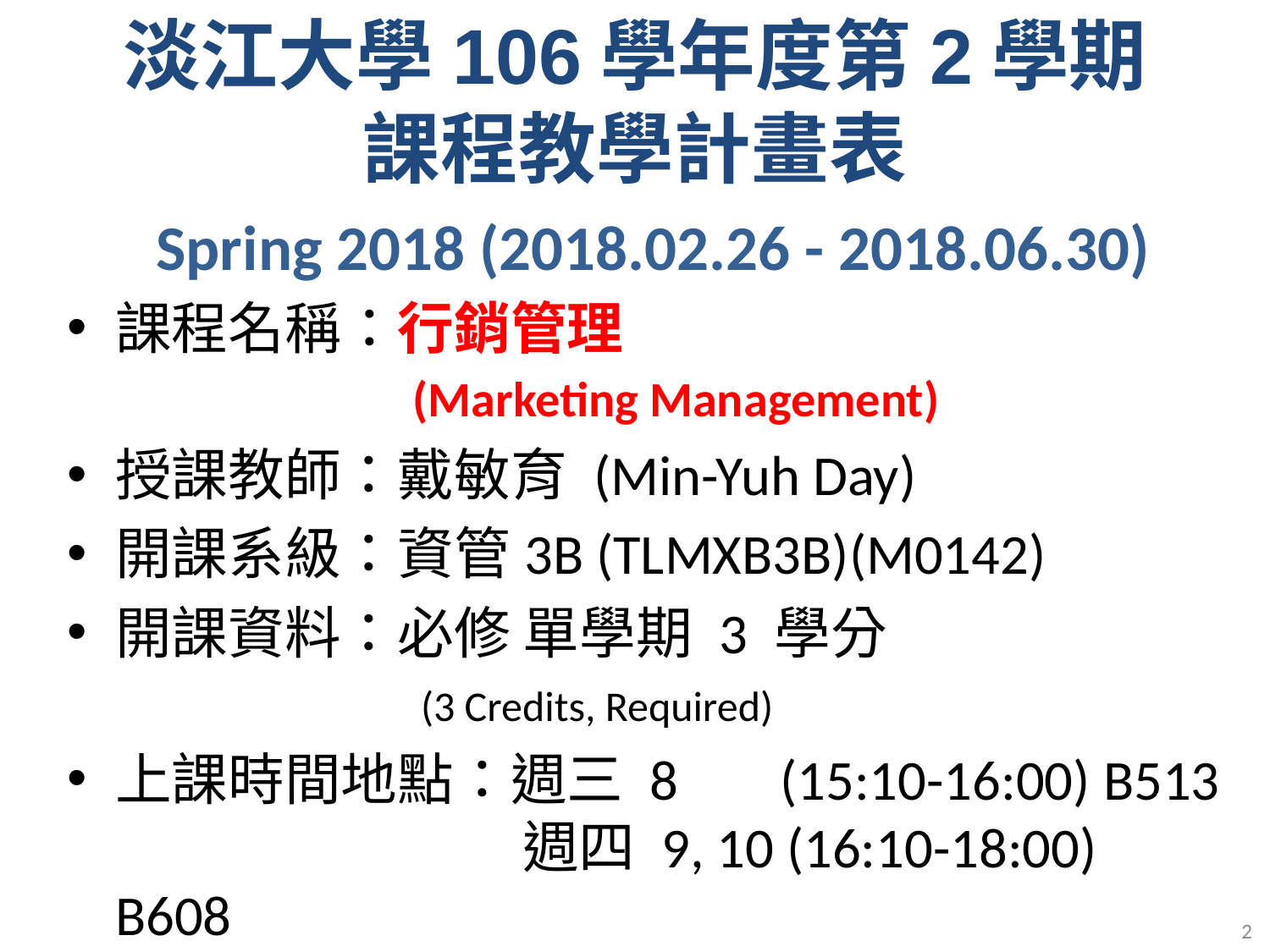

# 淡江大學106學年度第2學期 課程教學計畫表 Spring 2018 (2018.02.26 - 2018.06.30)
課程名稱：行銷管理
                      (Marketing Management)
授課教師：戴敏育 (Min-Yuh Day)
開課系級：資管3B (TLMXB3B)(M0142)
開課資料：必修 單學期 3 學分
                       (3 Credits, Required)
上課時間地點：週三 8        (15:10-16:00) B513
                               週四 9, 10 (16:10-18:00) B608
2